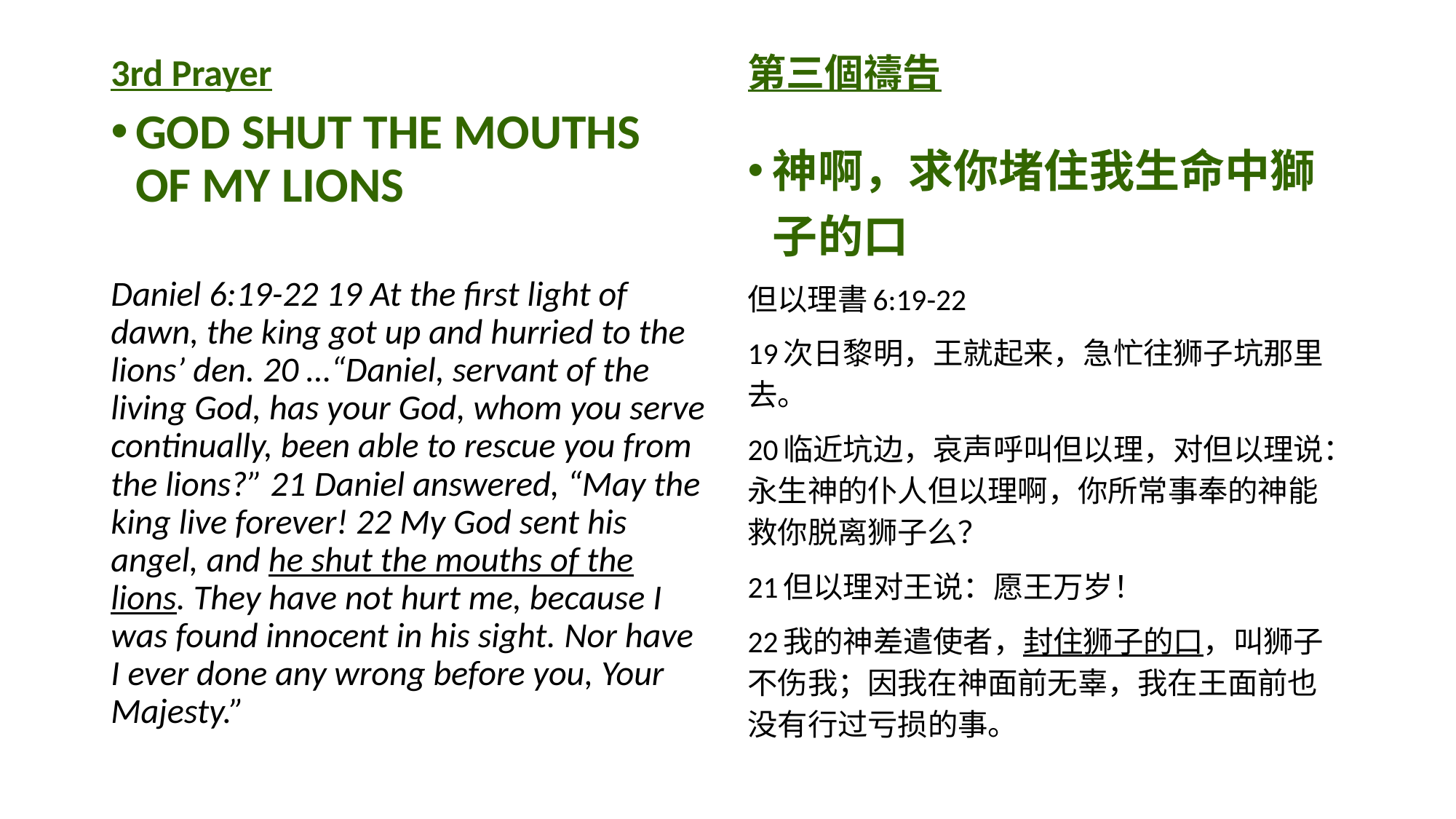

3rd Prayer
GOD SHUT THE MOUTHS OF MY LIONS

Daniel 6:19-22 19 At the first light of dawn, the king got up and hurried to the lions’ den. 20 …“Daniel, servant of the living God, has your God, whom you serve continually, been able to rescue you from the lions?” 21 Daniel answered, “May the king live forever! 22 My God sent his angel, and he shut the mouths of the lions. They have not hurt me, because I was found innocent in his sight. Nor have I ever done any wrong before you, Your Majesty.”

第三個禱告
神啊，求你堵住我生命中獅子的口
但以理書6:19-22
19次日黎明，王就起来，急忙往狮子坑那里去。
20临近坑边，哀声呼叫但以理，对但以理说：永生神的仆人但以理啊，你所常事奉的神能救你脱离狮子么？
21但以理对王说：愿王万岁！
22我的神差遣使者，封住狮子的口，叫狮子不伤我；因我在神面前无辜，我在王面前也没有行过亏损的事。